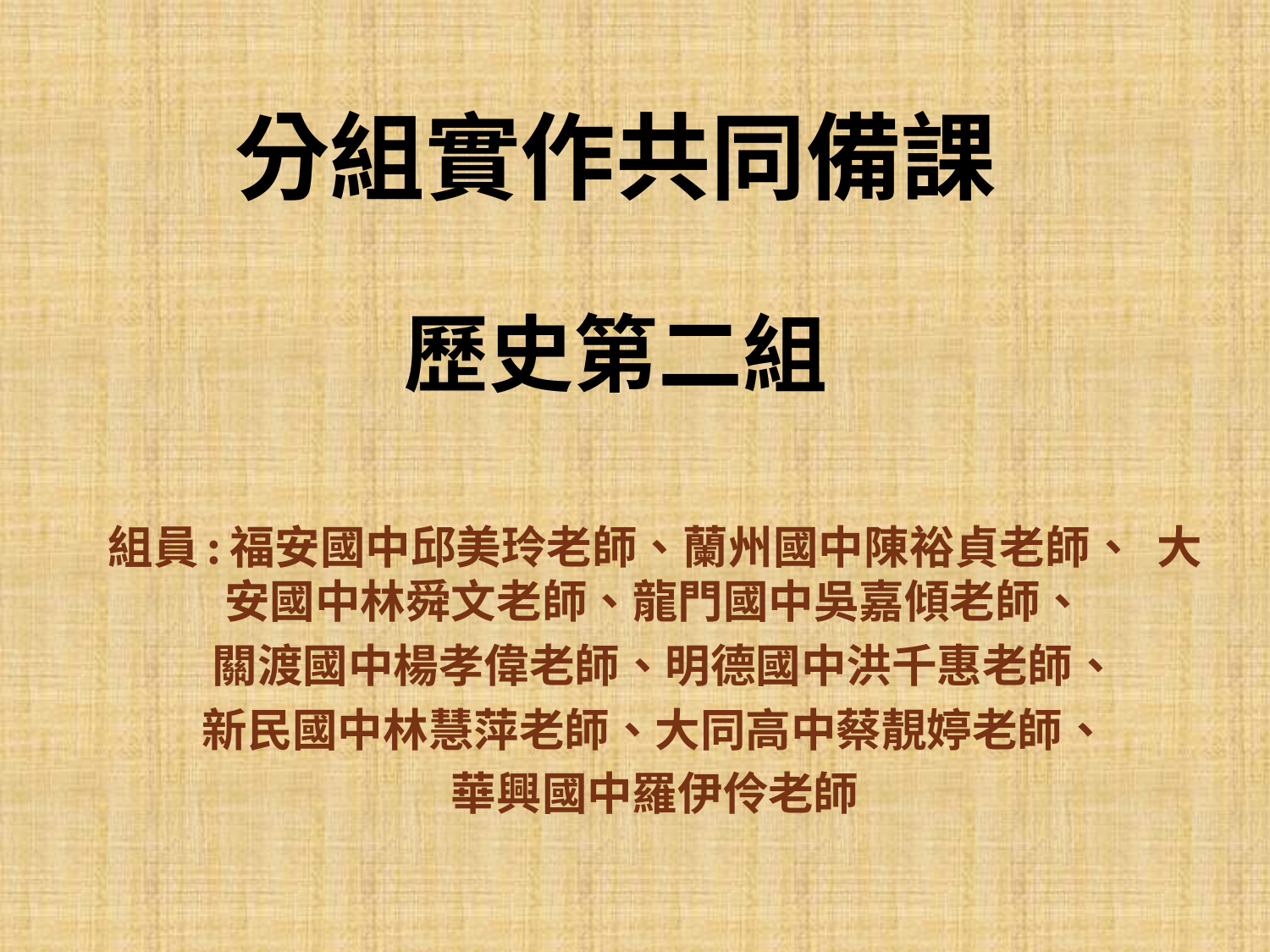

# 分組實作共同備課 歷史第二組

組員:福安國中邱美玲老師、蘭州國中陳裕貞老師、  大安國中林舜文老師、龍門國中吳嘉傾老師、
 關渡國中楊孝偉老師、明德國中洪千惠老師、
新民國中林慧萍老師、大同高中蔡靚婷老師、
華興國中羅伊伶老師